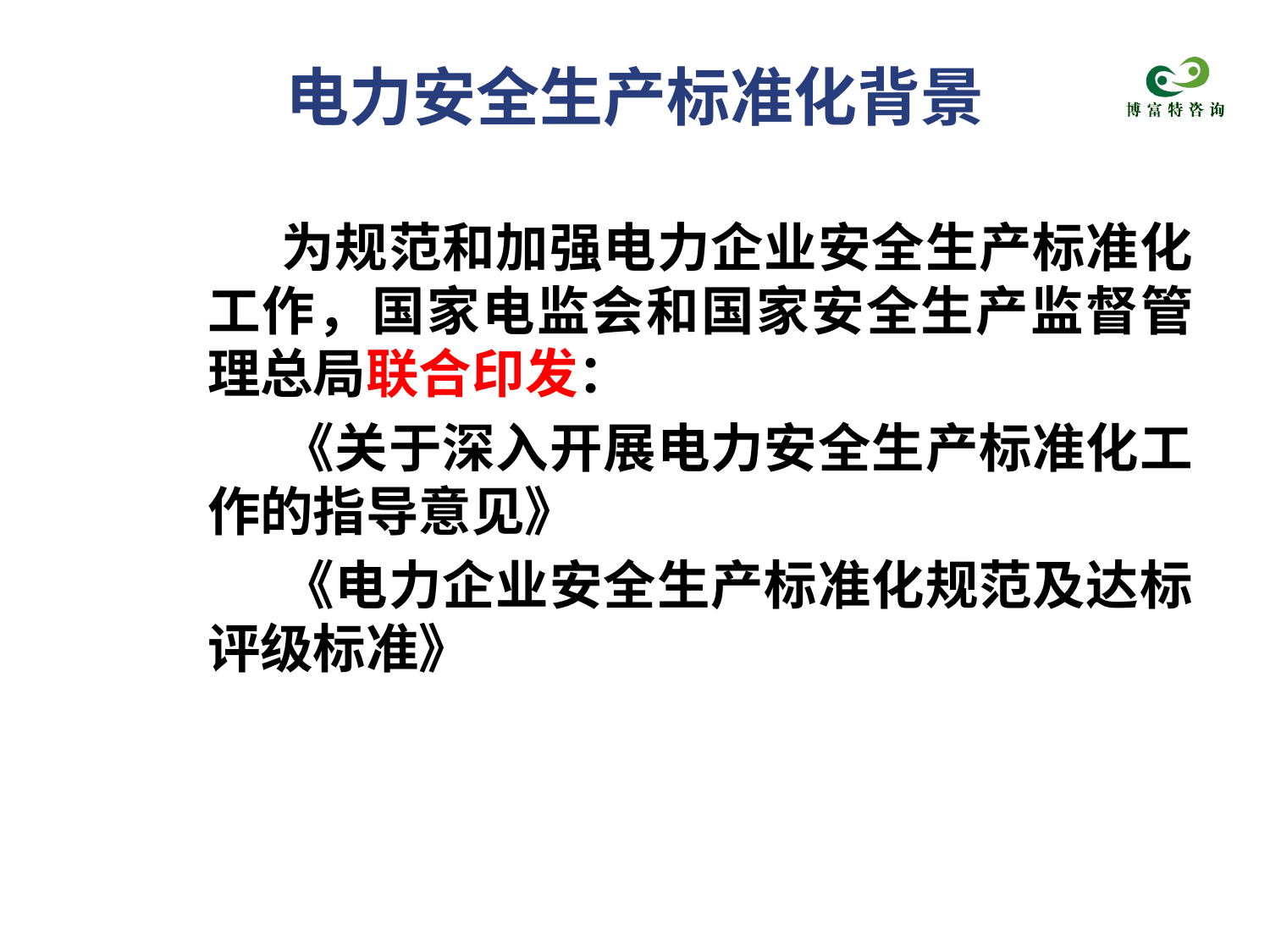

# 电力安全生产标准化背景
为规范和加强电力企业安全生产标准化工作，国家电监会和国家安全生产监督管理总局联合印发：
《关于深入开展电力安全生产标准化工作的指导意见》
《电力企业安全生产标准化规范及达标评级标准》